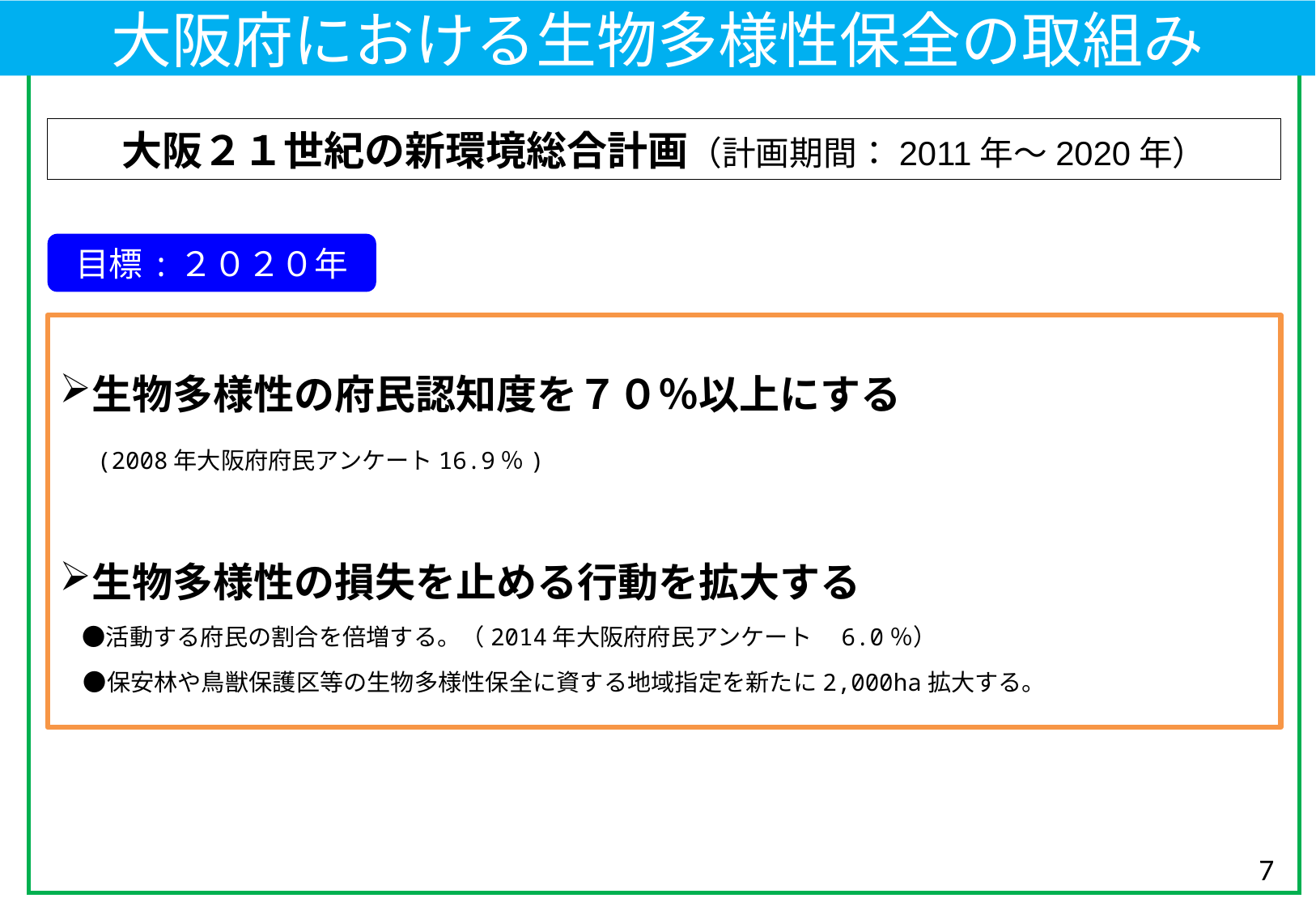

大阪府における生物多様性保全の取組み

大阪２１世紀の新環境総合計画（計画期間：2011年～2020年）
目標:２０２０年

生物多様性の府民認知度を７０％以上にする
　(2008年大阪府府民アンケート16.9％)

生物多様性の損失を止める行動を拡大する
　 ●活動する府民の割合を倍増する。（2014年大阪府府民アンケート　6.0％）
　●保安林や鳥獣保護区等の生物多様性保全に資する地域指定を新たに2,000ha拡大する。

7